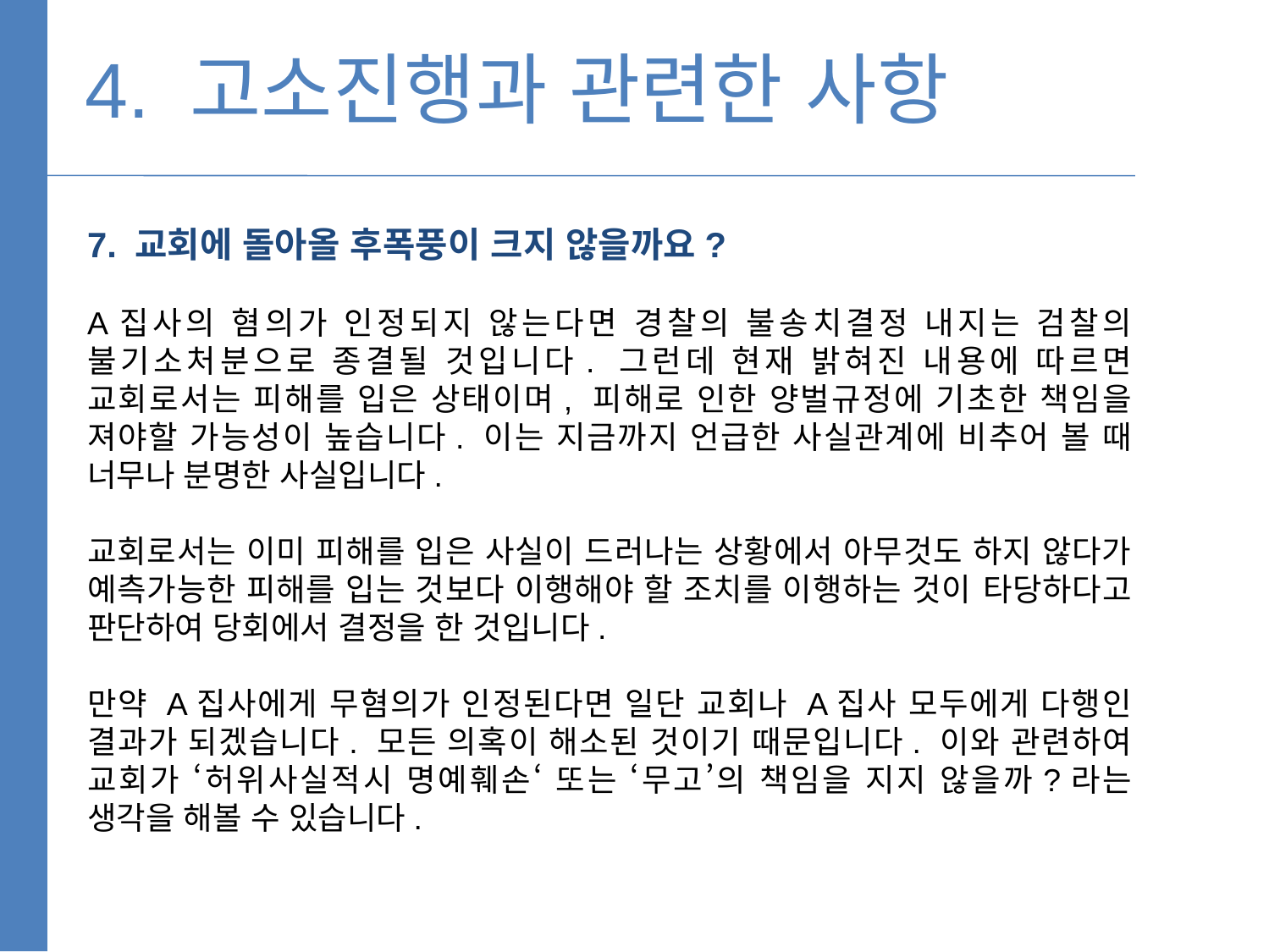

4. 고소진행과 관련한 사항

7. 교회에 돌아올 후폭풍이 크지 않을까요?

A집사의 혐의가 인정되지 않는다면 경찰의 불송치결정 내지는 검찰의 불기소처분으로 종결될 것입니다. 그런데 현재 밝혀진 내용에 따르면 교회로서는 피해를 입은 상태이며, 피해로 인한 양벌규정에 기초한 책임을 져야할 가능성이 높습니다. 이는 지금까지 언급한 사실관계에 비추어 볼 때 너무나 분명한 사실입니다.

교회로서는 이미 피해를 입은 사실이 드러나는 상황에서 아무것도 하지 않다가 예측가능한 피해를 입는 것보다 이행해야 할 조치를 이행하는 것이 타당하다고 판단하여 당회에서 결정을 한 것입니다.

만약 A집사에게 무혐의가 인정된다면 일단 교회나 A집사 모두에게 다행인 결과가 되겠습니다. 모든 의혹이 해소된 것이기 때문입니다. 이와 관련하여 교회가 ‘허위사실적시 명예훼손‘ 또는 ‘무고’의 책임을 지지 않을까?라는 생각을 해볼 수 있습니다.